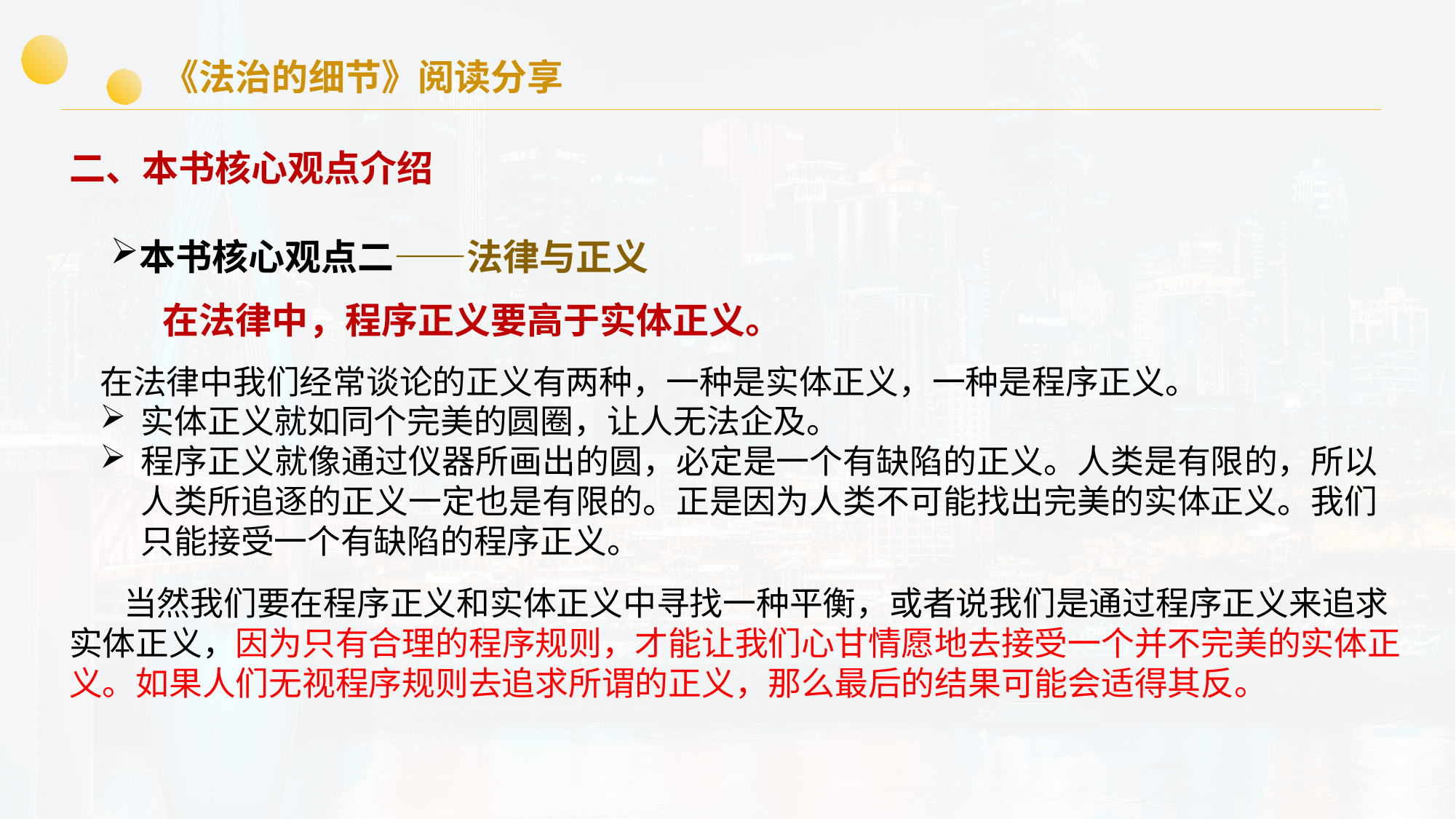

《法治的细节》阅读分享
二、本书核心观点介绍
本书核心观点二——法律与正义
在法律中，程序正义要高于实体正义。
在法律中我们经常谈论的正义有两种，一种是实体正义，一种是程序正义。
实体正义就如同个完美的圆圈，让人无法企及。
程序正义就像通过仪器所画出的圆，必定是一个有缺陷的正义。人类是有限的，所以人类所追逐的正义一定也是有限的。正是因为人类不可能找出完美的实体正义。我们只能接受一个有缺陷的程序正义。
当然我们要在程序正义和实体正义中寻找一种平衡，或者说我们是通过程序正义来追求实体正义，因为只有合理的程序规则，才能让我们心甘情愿地去接受一个并不完美的实体正义。如果人们无视程序规则去追求所谓的正义，那么最后的结果可能会适得其反。